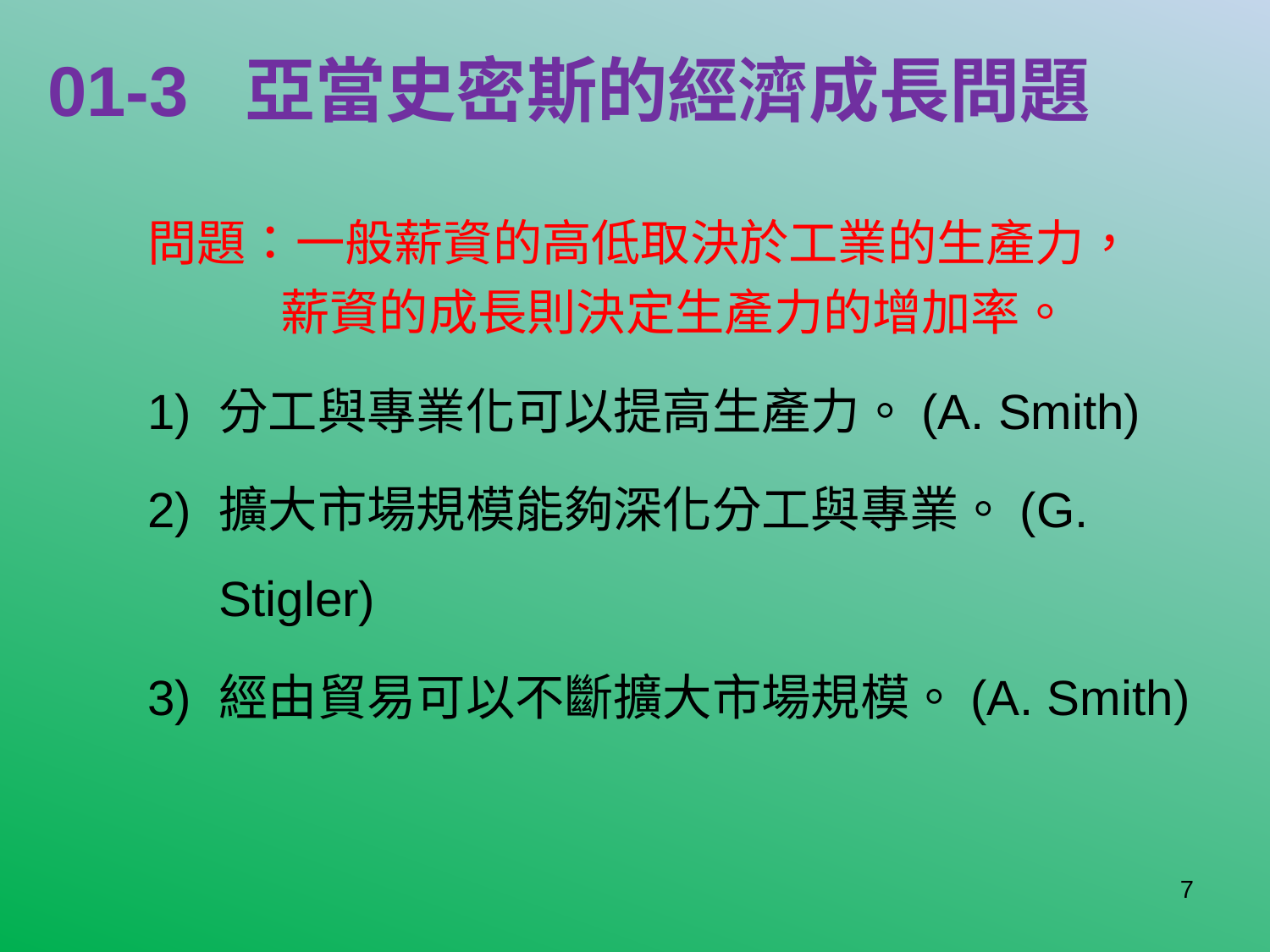

# 01-3  亞當史密斯的經濟成長問題
問題：一般薪資的高低取決於工業的生產力，
           薪資的成長則決定生產力的增加率。
分工與專業化可以提高生產力。(A. Smith)
擴大市場規模能夠深化分工與專業。(G. Stigler)
經由貿易可以不斷擴大市場規模。(A. Smith)
7